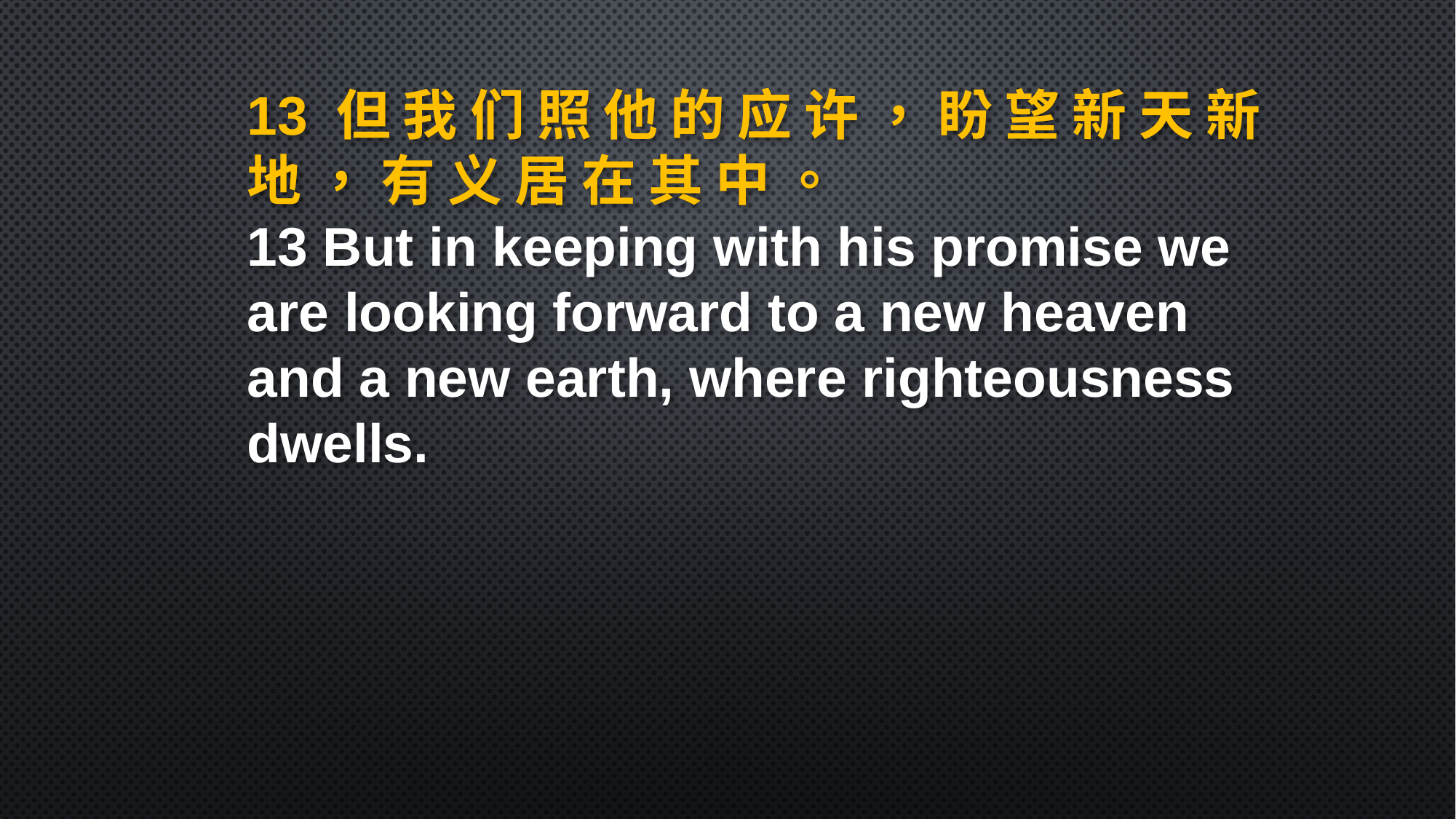

13 但 我 们 照 他 的 应 许 ， 盼 望 新 天 新 地 ， 有 义 居 在 其 中 。
13 But in keeping with his promise we are looking forward to a new heaven and a new earth, where righteousness dwells.